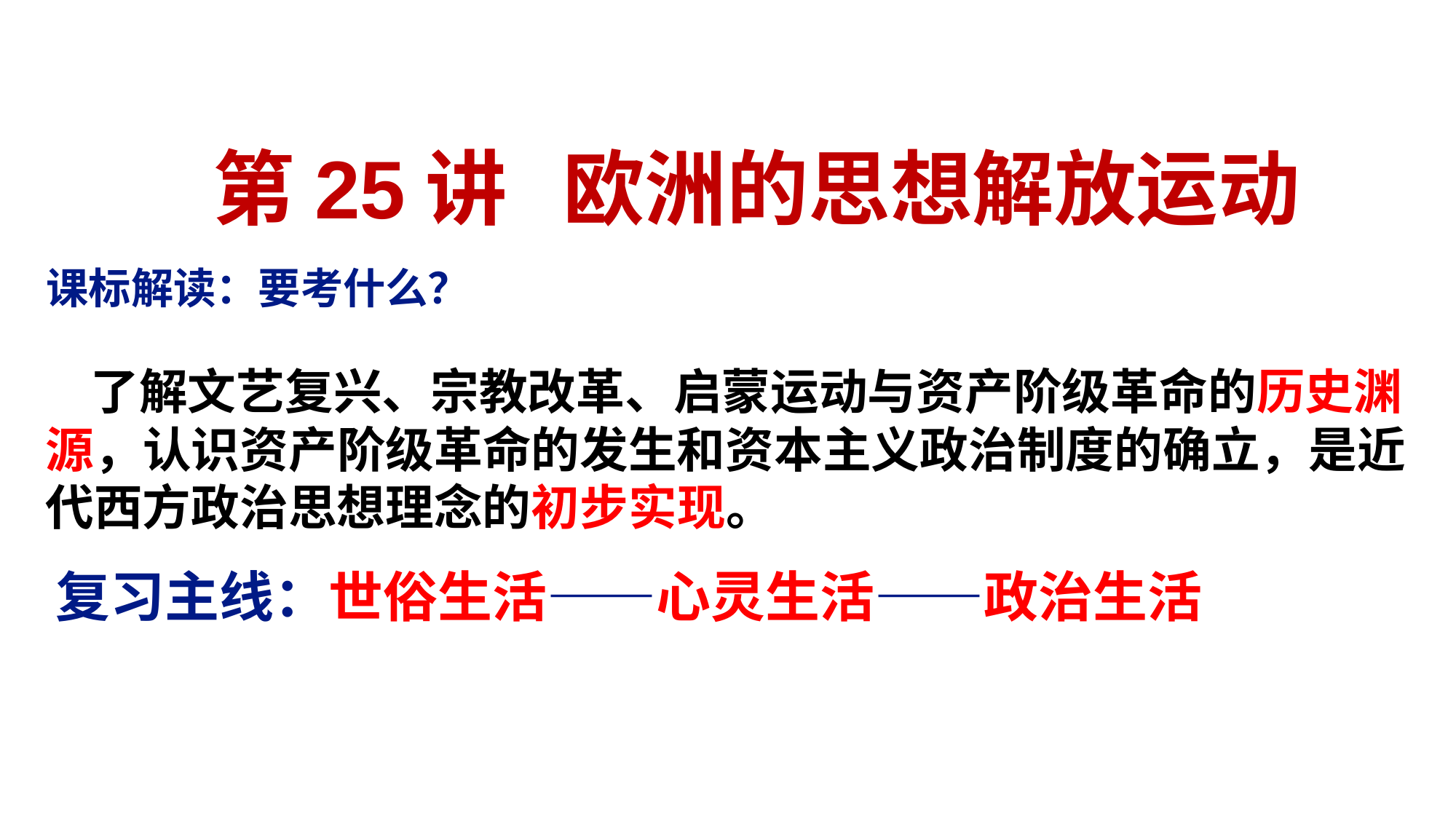

第25讲   欧洲的思想解放运动
课标解读：要考什么？
   了解文艺复兴、宗教改革、启蒙运动与资产阶级革命的历史渊源，认识资产阶级革命的发生和资本主义政治制度的确立，是近代西方政治思想理念的初步实现。
复习主线：世俗生活——心灵生活——政治生活